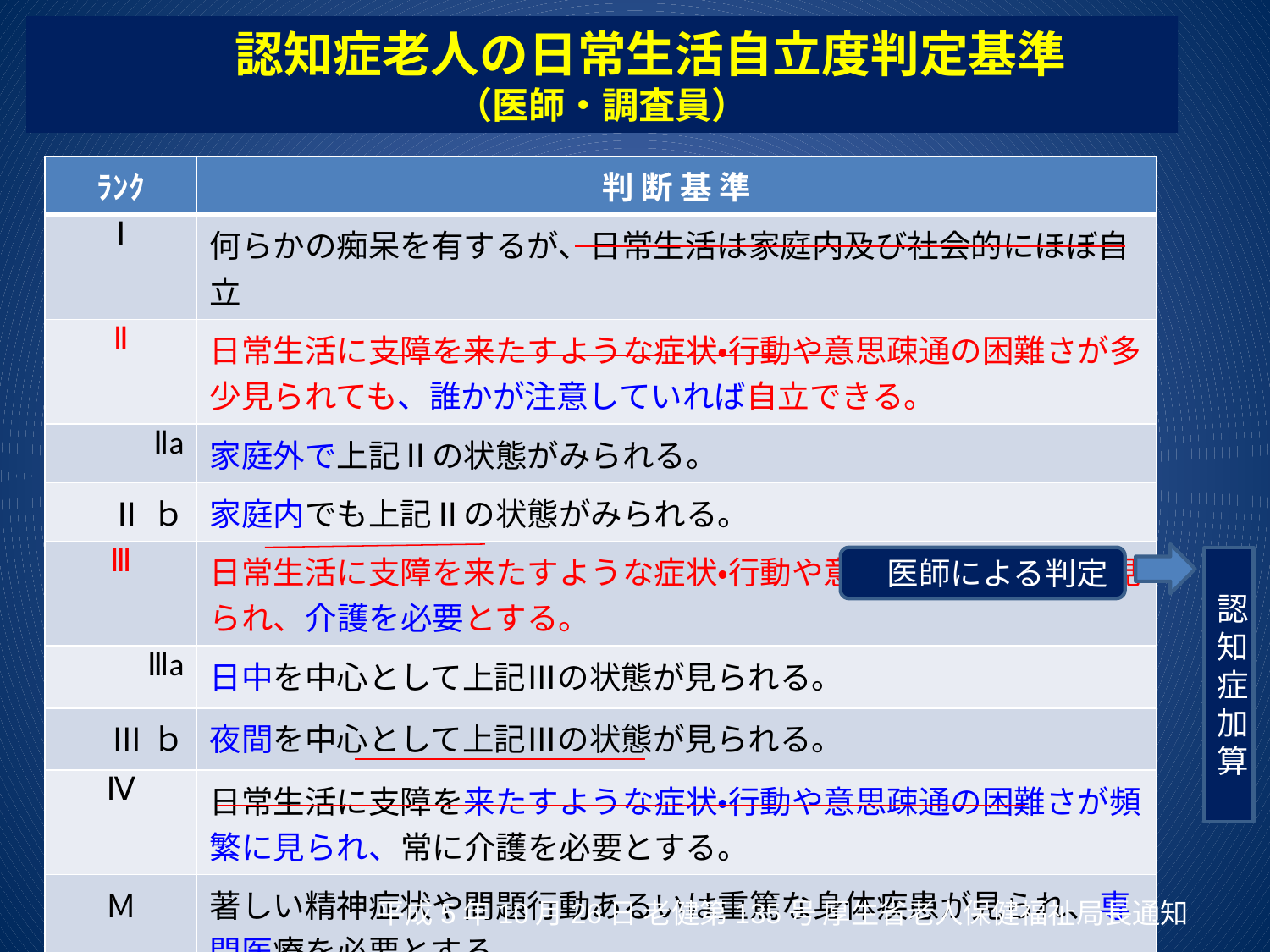

# 認知症老人の日常生活自立度判定基準 （医師・調査員）
| ﾗﾝｸ | 判 断 基 準 |
| --- | --- |
| Ⅰ | 何らかの痴呆を有するが、日常生活は家庭内及び社会的にほぼ自立 |
| Ⅱ | 日常生活に支障を来たすような症状・行動や意思疎通の困難さが多少見られても、誰かが注意していれば自立できる。 |
| Ⅱa | 家庭外で上記Ⅱの状態がみられる。 |
| Ⅱｂ | 家庭内でも上記Ⅱの状態がみられる。 |
| Ⅲ | 日常生活に支障を来たすような症状・行動や意思疎通の困難さが見られ、介護を必要とする。 |
| Ⅲa | 日中を中心として上記Ⅲの状態が見られる。 |
| Ⅲｂ | 夜間を中心として上記Ⅲの状態が見られる。 |
| Ⅳ | 日常生活に支障を来たすような症状・行動や意思疎通の困難さが頻繁に見られ、常に介護を必要とする。 |
| Ｍ | 著しい精神症状や問題行動あるいは重篤な身体疾患が見られ、専門医療を必要とする。 |

　医師による判定
認知症加算
平成5年10月26日 老健第135号 厚生省老人保健福祉局長通知